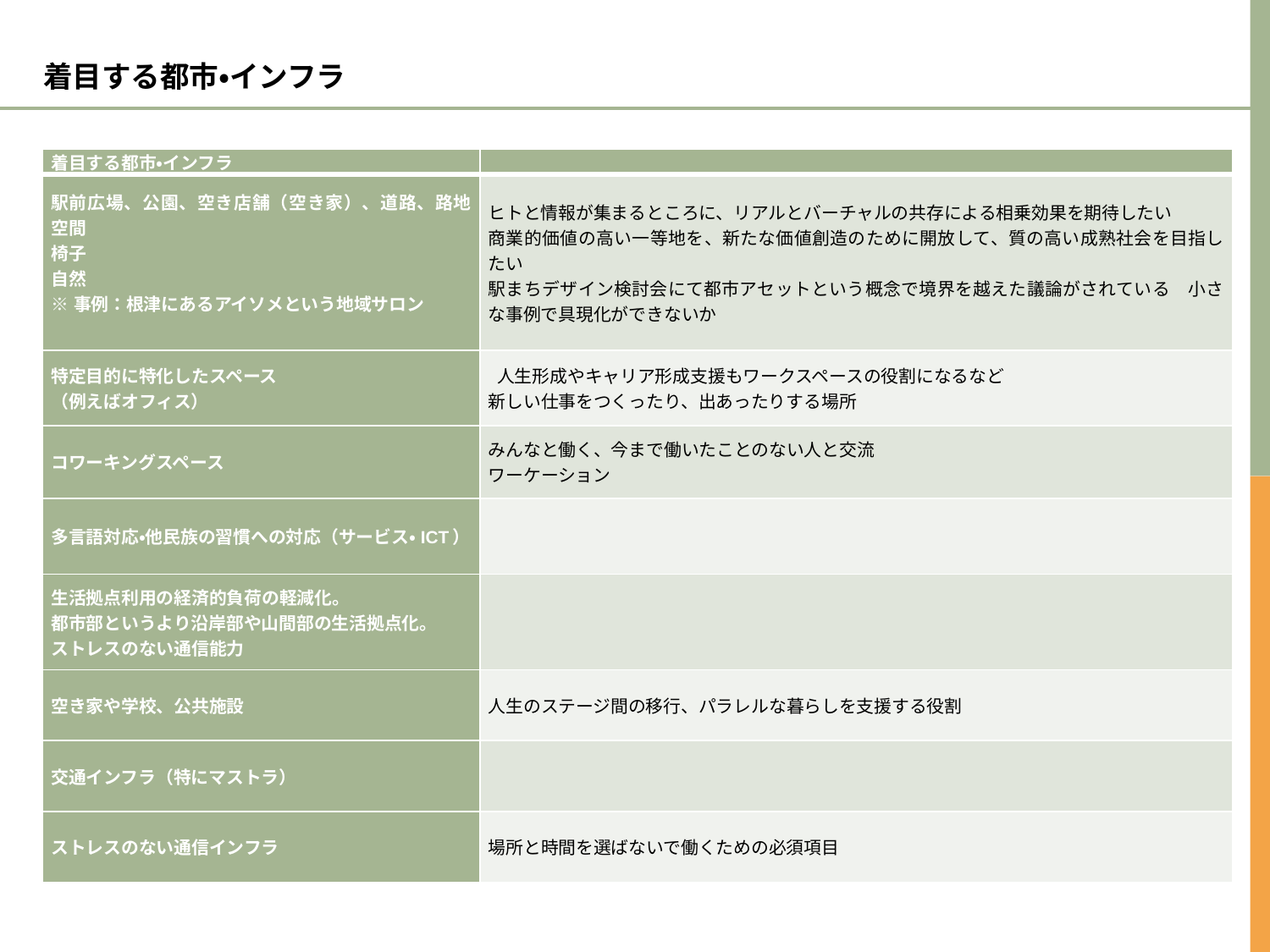

着目する都市・インフラ
| 着目する都市・インフラ |  |
| --- | --- |
| 駅前広場、公園、空き店舗（空き家）、道路、路地空間　 椅子 自然 ※事例：根津にあるアイソメという地域サロン | ヒトと情報が集まるところに、リアルとバーチャルの共存による相乗効果を期待したい 商業的価値の高い一等地を、新たな価値創造のために開放して、質の高い成熟社会を目指したい 駅まちデザイン検討会にて都市アセットという概念で境界を越えた議論がされている　小さな事例で具現化ができないか |
| 特定目的に特化したスペース （例えばオフィス） | 人生形成やキャリア形成支援もワークスペースの役割になるなど 新しい仕事をつくったり、出あったりする場所 |
| コワーキングスペース | みんなと働く、今まで働いたことのない人と交流 ワーケーション |
| 多言語対応・他民族の習慣への対応（サービス・ICT） |  |
| 生活拠点利用の経済的負荷の軽減化。 都市部というより沿岸部や山間部の生活拠点化。 ストレスのない通信能力 |  |
| 空き家や学校、公共施設 | 人生のステージ間の移行、パラレルな暮らしを支援する役割 |
| 交通インフラ（特にマストラ） |  |
| ストレスのない通信インフラ | 場所と時間を選ばないで働くための必須項目 |